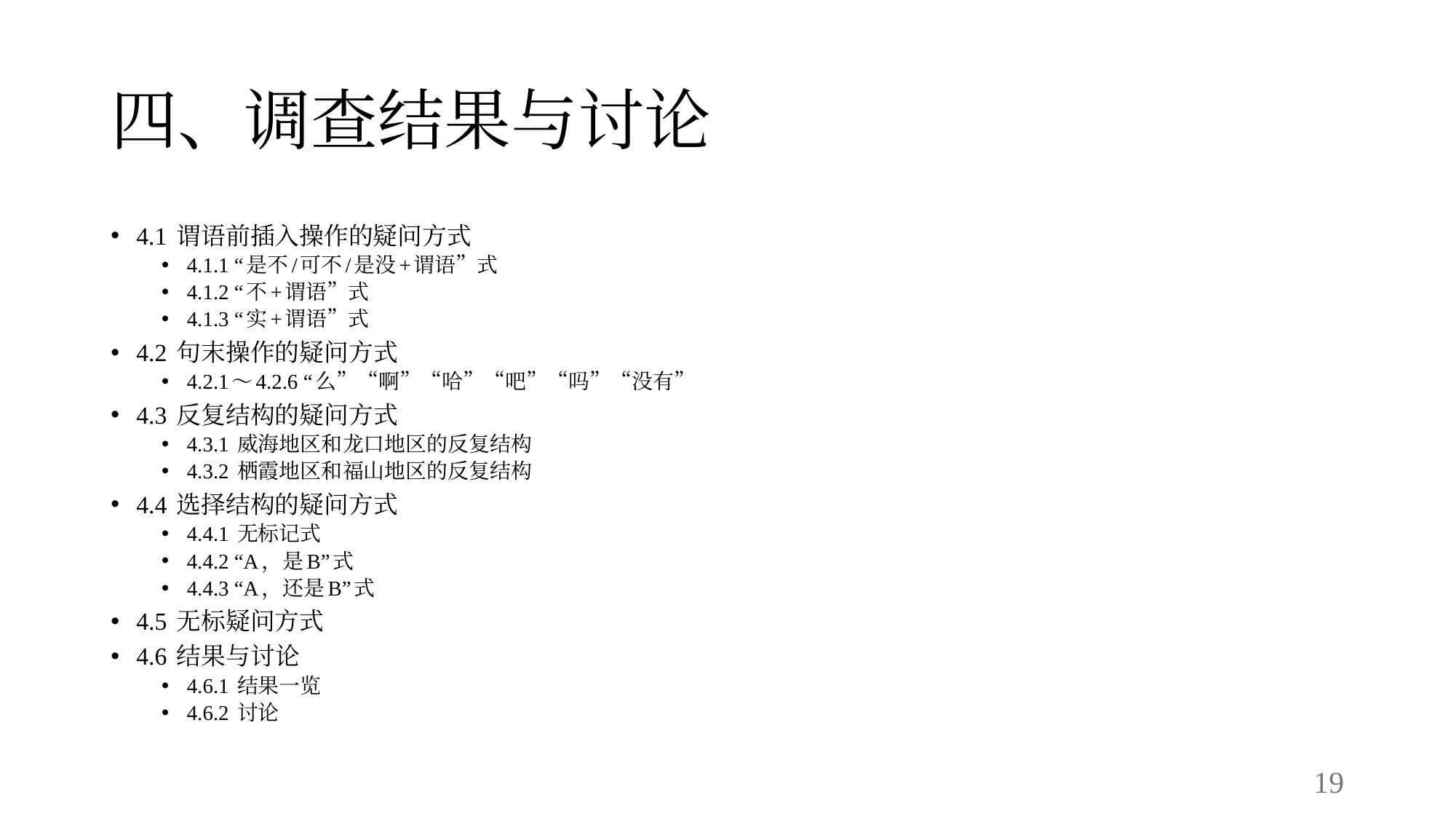

# 四、调查结果与讨论
4.1 谓语前插入操作的疑问方式
4.1.1 “是不/可不/是没+谓语”式
4.1.2 “不+谓语”式
4.1.3 “实+谓语”式
4.2 句末操作的疑问方式
4.2.1～4.2.6 “么”“啊”“哈”“吧”“吗”“没有”
4.3 反复结构的疑问方式
4.3.1 威海地区和龙口地区的反复结构
4.3.2 栖霞地区和福山地区的反复结构
4.4 选择结构的疑问方式
4.4.1 无标记式
4.4.2 “A，是B”式
4.4.3 “A，还是B”式
4.5 无标疑问方式
4.6 结果与讨论
4.6.1 结果一览
4.6.2 讨论
19